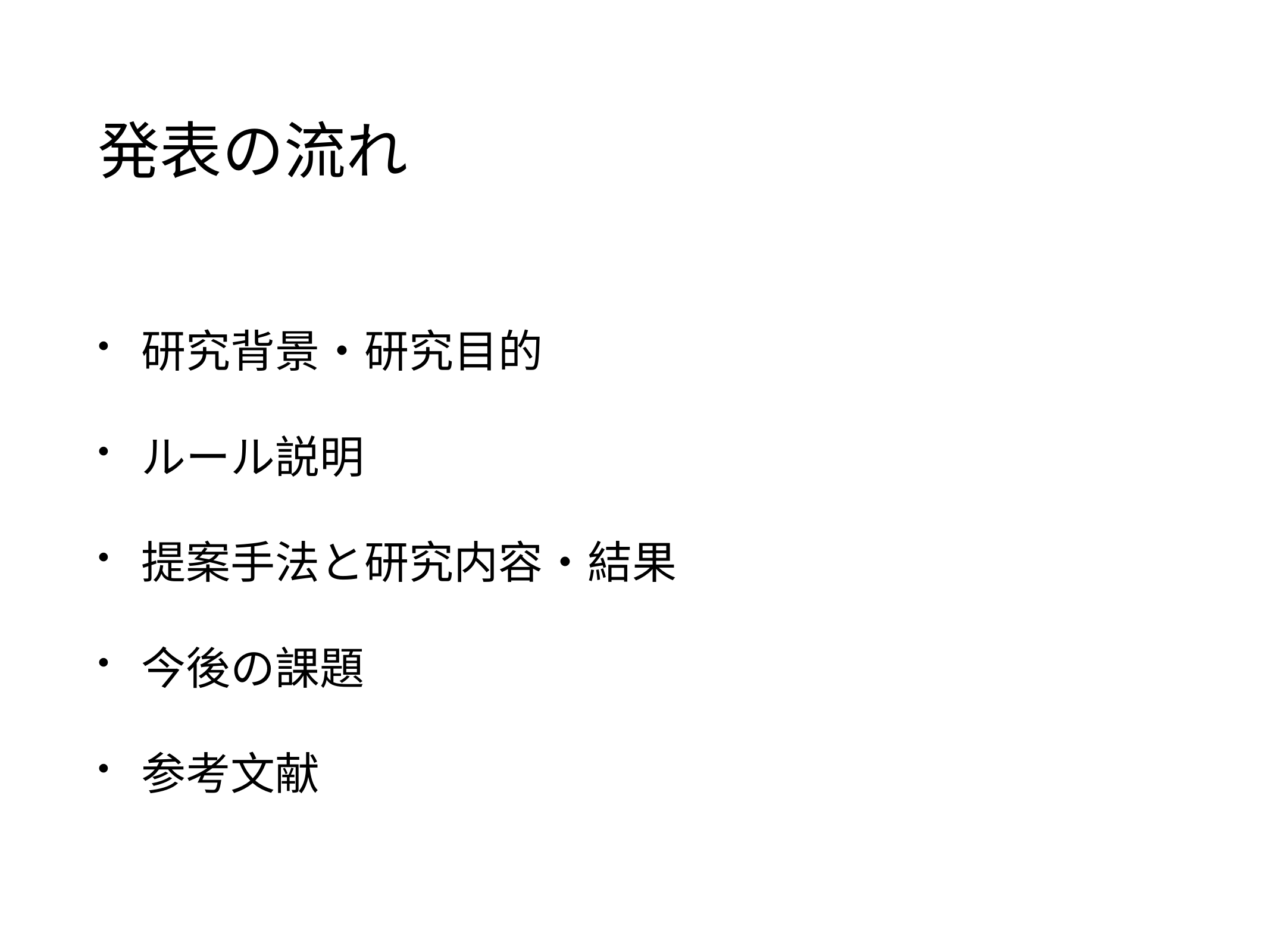

# 発表の流れ
研究背景・研究目的
ルール説明
提案手法と研究内容・結果
今後の課題
参考文献